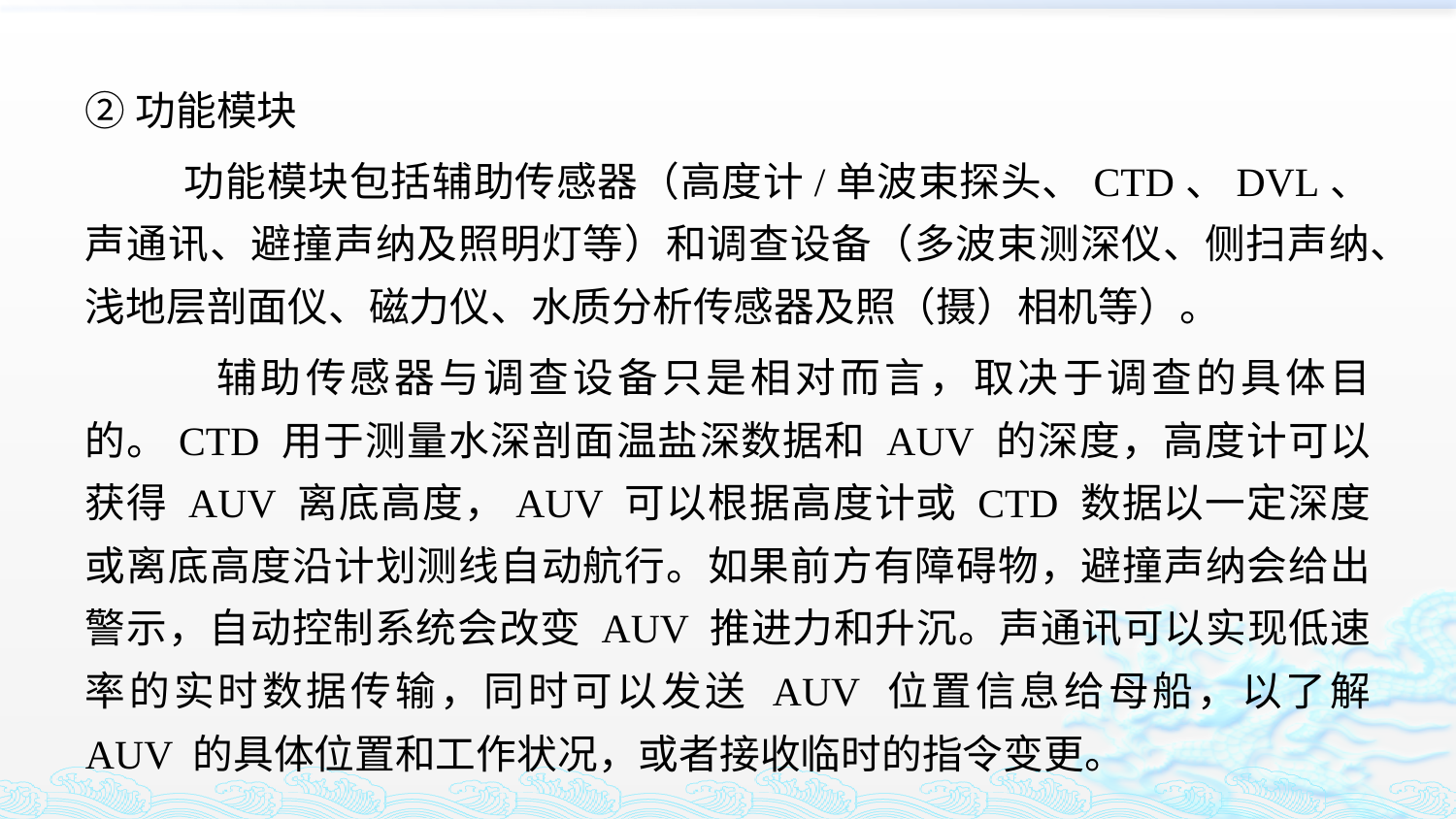

②功能模块
         功能模块包括辅助传感器（高度计/单波束探头、CTD、DVL、声通讯、避撞声纳及照明灯等）和调查设备（多波束测深仪、侧扫声纳、浅地层剖面仪、磁力仪、水质分析传感器及照（摄）相机等）。
         辅助传感器与调查设备只是相对而言，取决于调查的具体目的。CTD 用于测量水深剖面温盐深数据和 AUV 的深度，高度计可以获得 AUV 离底高度，AUV 可以根据高度计或 CTD 数据以一定深度或离底高度沿计划测线自动航行。如果前方有障碍物，避撞声纳会给出警示，自动控制系统会改变 AUV 推进力和升沉。声通讯可以实现低速率的实时数据传输，同时可以发送 AUV 位置信息给母船，以了解 AUV 的具体位置和工作状况，或者接收临时的指令变更。